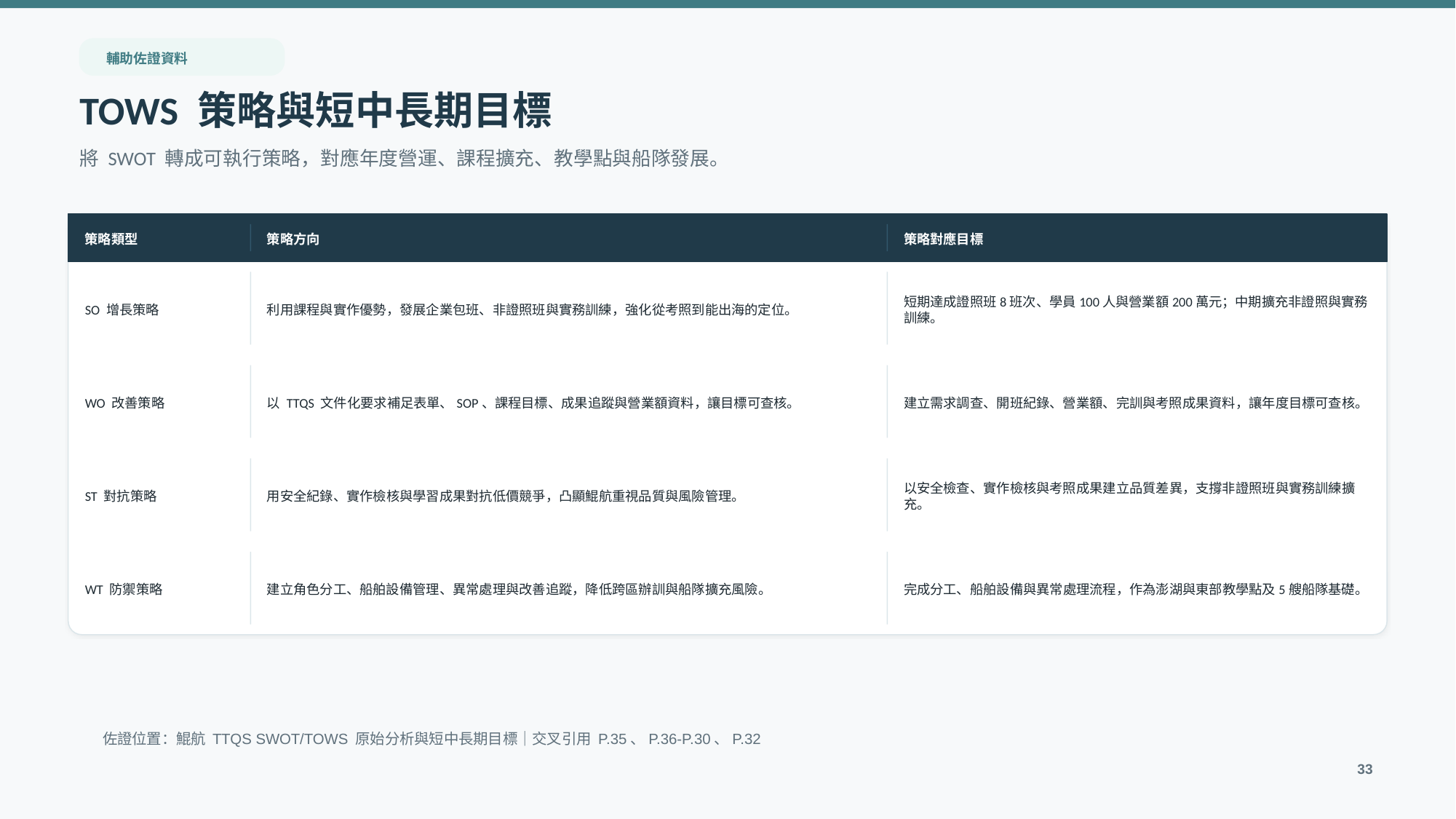

輔助佐證資料
TOWS 策略與短中長期目標
將 SWOT 轉成可執行策略，對應年度營運、課程擴充、教學點與船隊發展。

策略類型
策略方向
策略對應目標

SO 增長策略
利用課程與實作優勢，發展企業包班、非證照班與實務訓練，強化從考照到能出海的定位。
短期達成證照班8班次、學員100人與營業額200萬元；中期擴充非證照與實務訓練。

WO 改善策略
以 TTQS 文件化要求補足表單、SOP、課程目標、成果追蹤與營業額資料，讓目標可查核。
建立需求調查、開班紀錄、營業額、完訓與考照成果資料，讓年度目標可查核。

ST 對抗策略
用安全紀錄、實作檢核與學習成果對抗低價競爭，凸顯鯤航重視品質與風險管理。
以安全檢查、實作檢核與考照成果建立品質差異，支撐非證照班與實務訓練擴充。

WT 防禦策略
建立角色分工、船舶設備管理、異常處理與改善追蹤，降低跨區辦訓與船隊擴充風險。
完成分工、船舶設備與異常處理流程，作為澎湖與東部教學點及5艘船隊基礎。

佐證位置：鯤航 TTQS SWOT/TOWS 原始分析與短中長期目標｜交叉引用 P.35、P.36-P.30、P.32
33